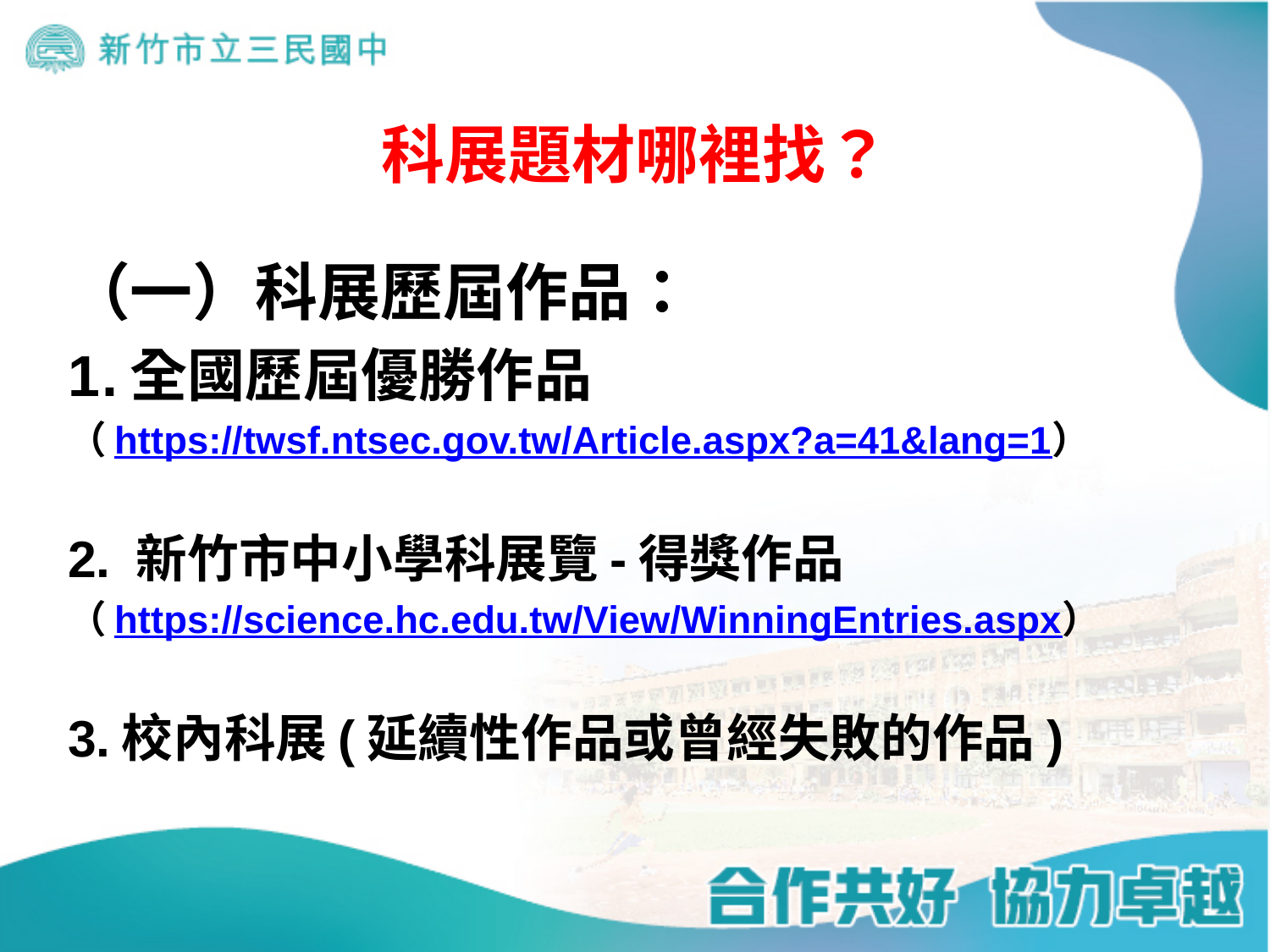

# 科展題材哪裡找？
（一）科展歷屆作品：
全國歷屆優勝作品
（https://twsf.ntsec.gov.tw/Article.aspx?a=41&lang=1）

2. 新竹市中小學科展覽-得獎作品
（https://science.hc.edu.tw/View/WinningEntries.aspx）

3.校內科展(延續性作品或曾經失敗的作品)